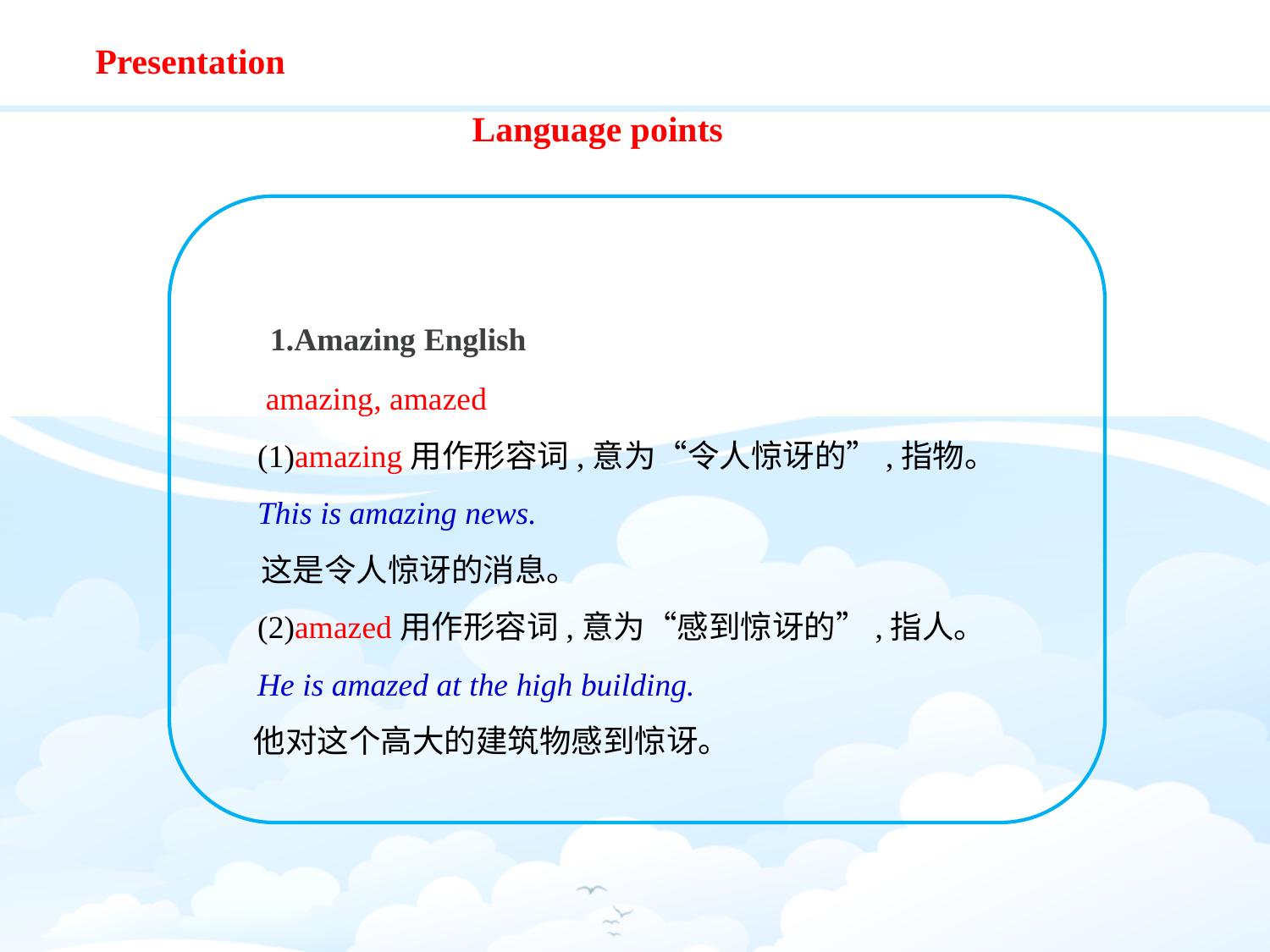

Presentation
Language points

     1.Amazing English
      amazing, amazed
     (1)amazing用作形容词,意为“令人惊讶的”,指物。
     This is amazing news.
     这是令人惊讶的消息。
     (2)amazed用作形容词,意为“感到惊讶的”,指人。
     He is amazed at the high building.
    他对这个高大的建筑物感到惊讶。